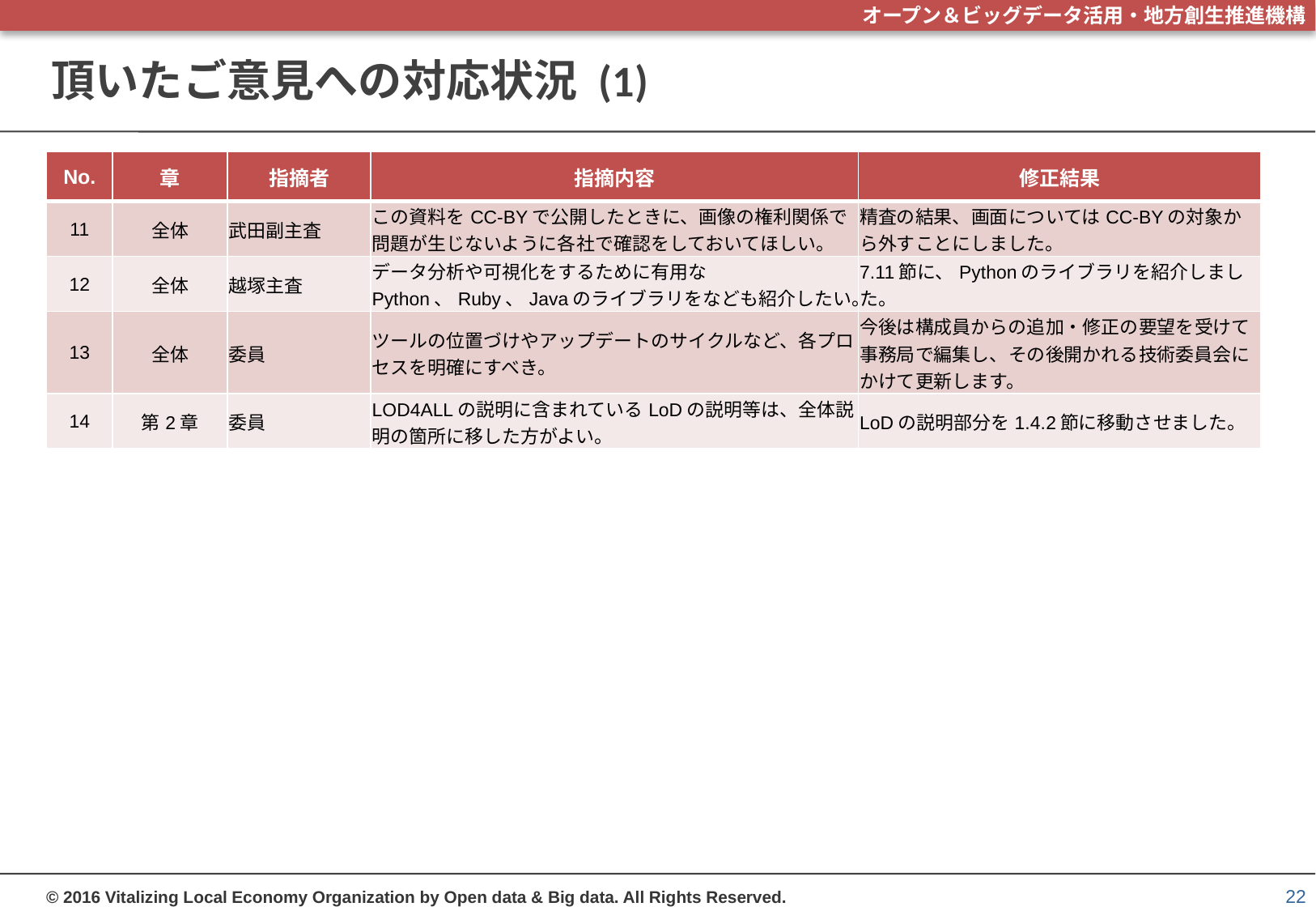

# 頂いたご意見への対応状況 (1)
| No. | 章 | 指摘者 | 指摘内容 | 修正結果 |
| --- | --- | --- | --- | --- |
| 11 | 全体 | 武田副主査 | この資料をCC-BYで公開したときに、画像の権利関係で問題が生じないように各社で確認をしておいてほしい。 | 精査の結果、画面についてはCC-BYの対象から外すことにしました。 |
| 12 | 全体 | 越塚主査 | データ分析や可視化をするために有用なPython、Ruby、Javaのライブラリをなども紹介したい。 | 7.11節に、Pythonのライブラリを紹介しました。 |
| 13 | 全体 | 委員 | ツールの位置づけやアップデートのサイクルなど、各プロセスを明確にすべき。 | 今後は構成員からの追加・修正の要望を受けて事務局で編集し、その後開かれる技術委員会にかけて更新します。 |
| 14 | 第2章 | 委員 | LOD4ALLの説明に含まれているLoDの説明等は、全体説明の箇所に移した方がよい。 | LoDの説明部分を1.4.2節に移動させました。 |
22